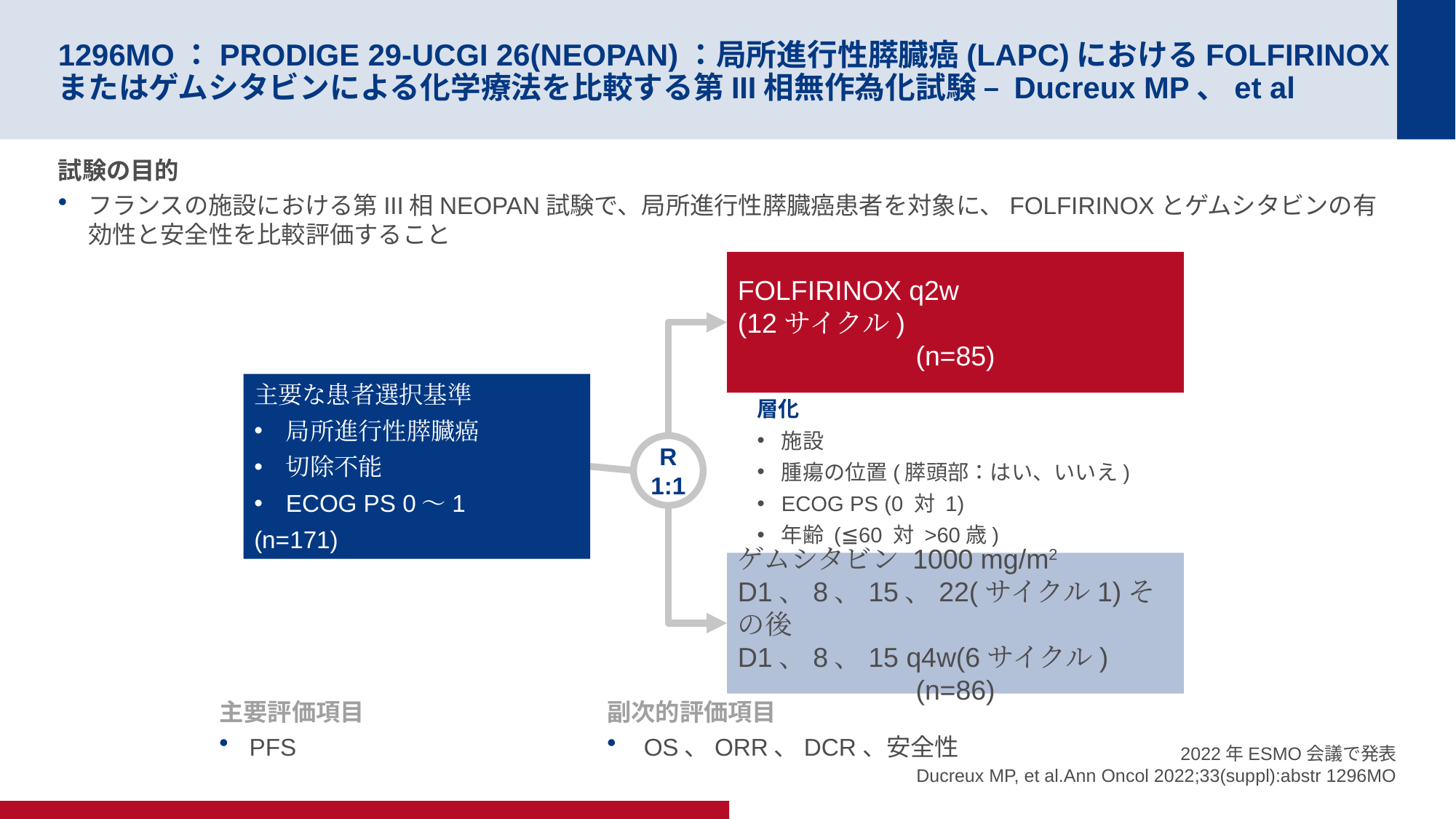

# 1296MO：PRODIGE 29-UCGI 26(NEOPAN)：局所進行性膵臓癌(LAPC)におけるFOLFIRINOXまたはゲムシタビンによる化学療法を比較する第III相無作為化試験 – Ducreux MP、et al
試験の目的
フランスの施設における第III相NEOPAN試験で、局所進行性膵臓癌患者を対象に、FOLFIRINOXとゲムシタビンの有効性と安全性を比較評価すること
FOLFIRINOX q2w
(12サイクル)
(n=85)
主要な患者選択基準
局所進行性膵臓癌
切除不能
ECOG PS 0～1
(n=171)
層化
施設
腫瘍の位置(膵頭部：はい、いいえ)
ECOG PS (0 対 1)
年齢 (≦60 対 >60歳)
R
1:1
ゲムシタビン 1000 mg/m2
D1、8、15、22(サイクル1)その後
D1、8、15 q4w(6サイクル)
(n=86)
主要評価項目
PFS
副次的評価項目
 OS、ORR、DCR、安全性

2022年ESMO会議で発表
Ducreux MP, et al.Ann Oncol 2022;33(suppl):abstr 1296MO